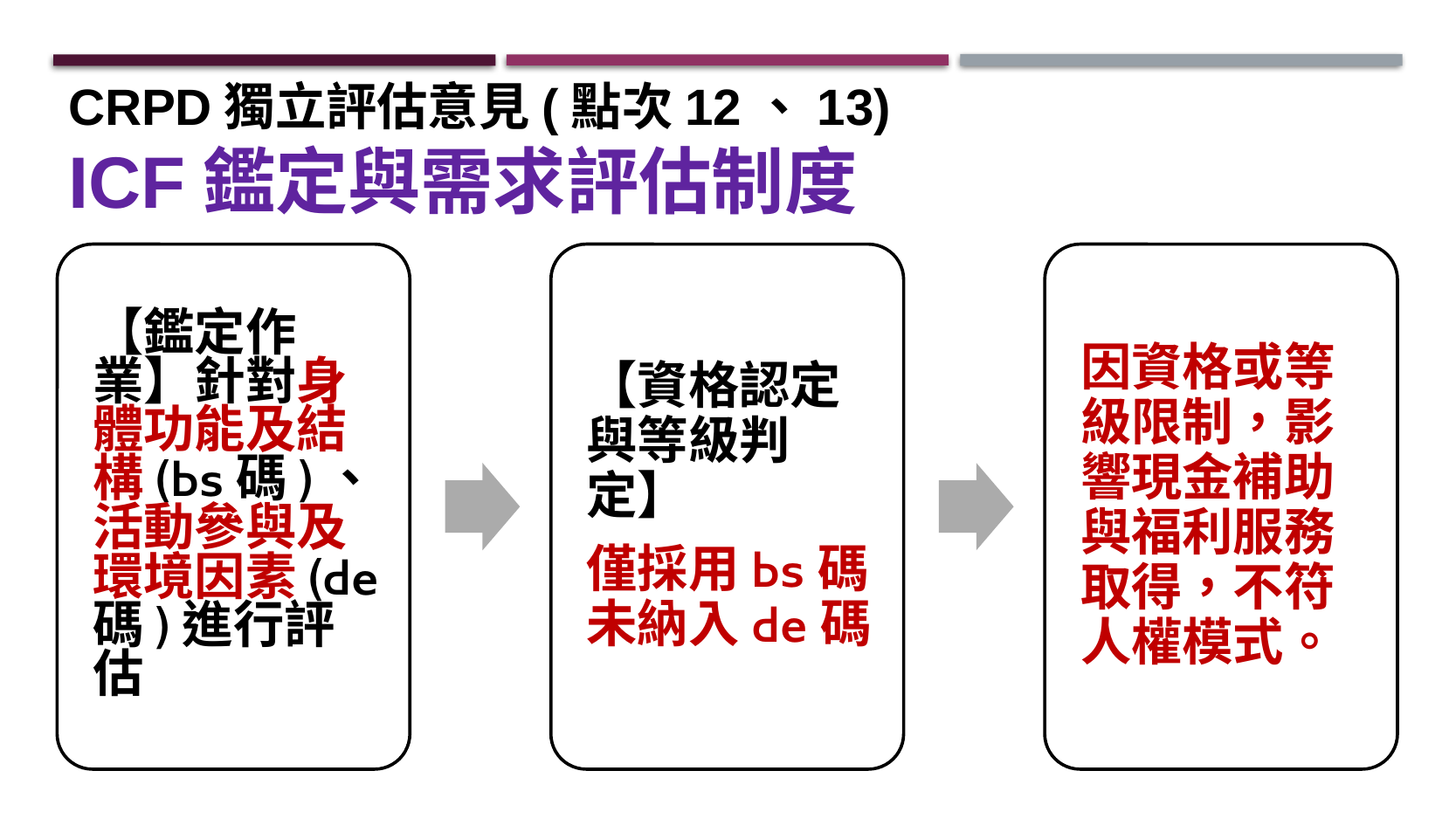

CRPD獨立評估意見(點次12、13)
ICF鑑定與需求評估制度
【鑑定作業】針對身體功能及結構(bs碼)、活動參與及環境因素(de碼)進行評估

【資格認定與等級判定】
僅採用bs碼
未納入de碼

因資格或等級限制，影響現金補助與福利服務取得，不符人權模式。